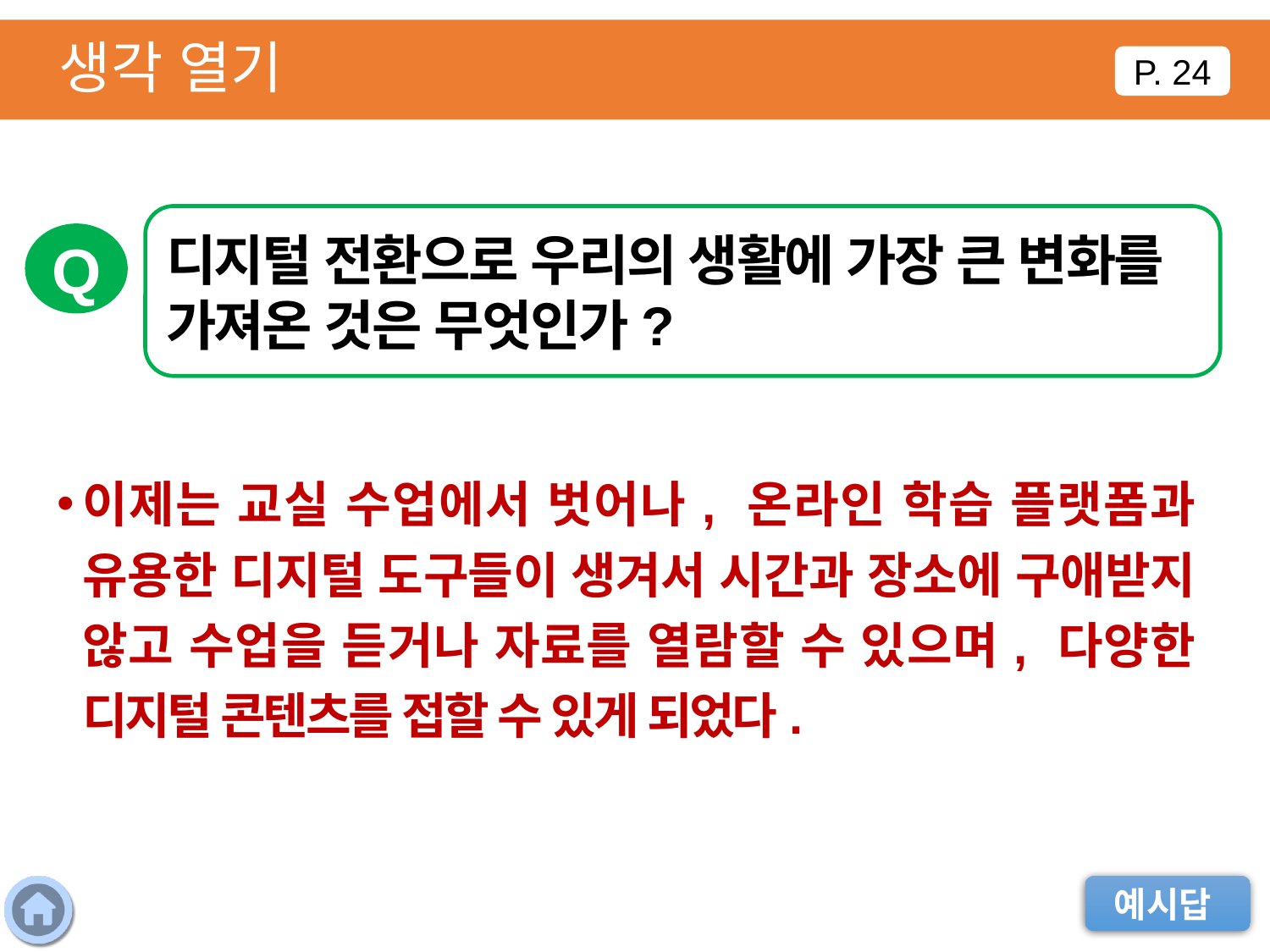

생각 열기
P. 24
디지털 전환으로 우리의 생활에 가장 큰 변화를 가져온 것은 무엇인가?
Q
이제는 교실 수업에서 벗어나, 온라인 학습 플랫폼과 유용한 디지털 도구들이 생겨서 시간과 장소에 구애받지 않고 수업을 듣거나 자료를 열람할 수 있으며, 다양한 디지털 콘텐츠를 접할 수 있게 되었다.
예시답